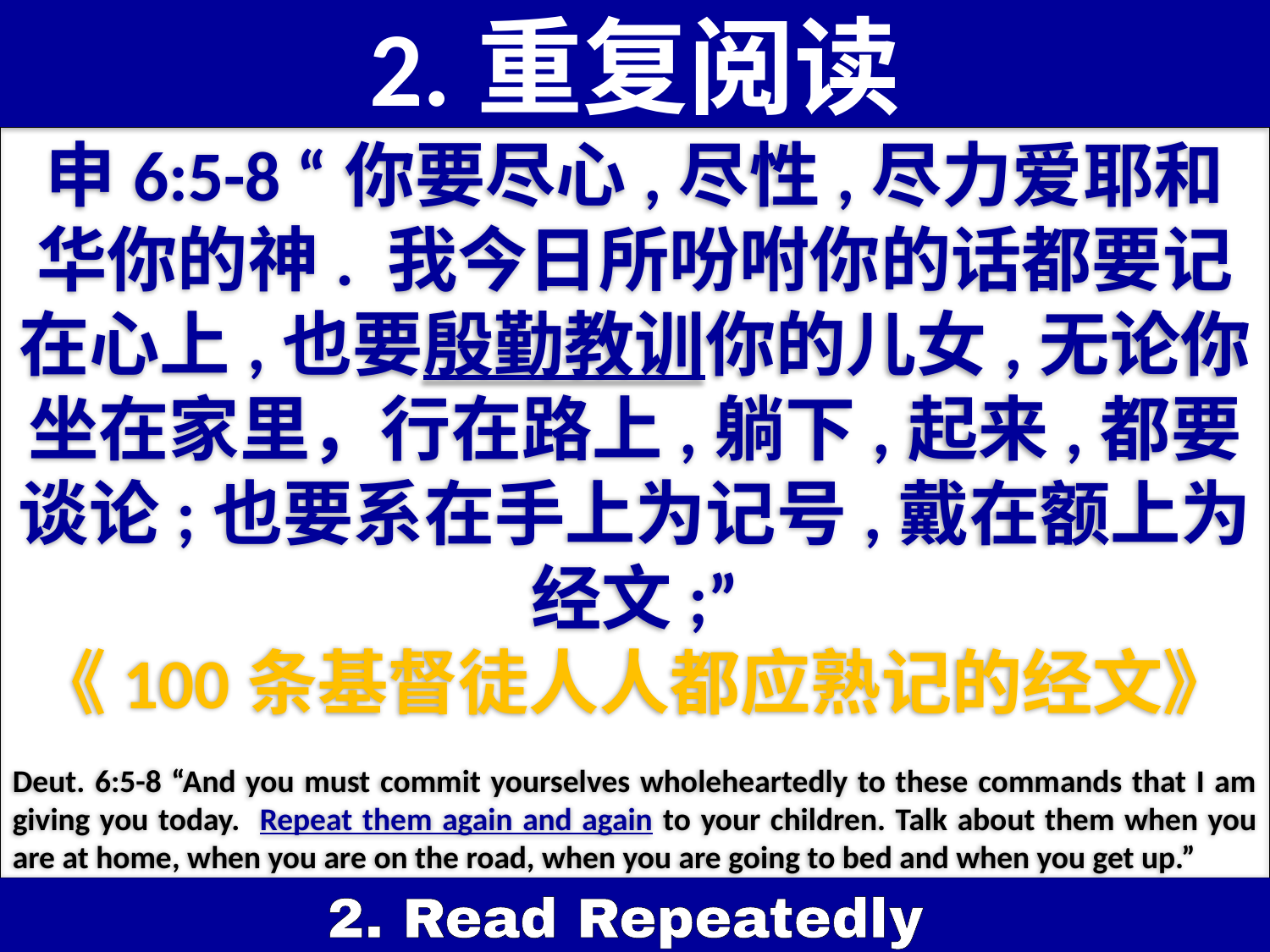

2.重复阅读
申6:5-8 “你要尽心,尽性,尽力爱耶和华你的神. 我今日所吩咐你的话都要记在心上,也要殷勤教训你的儿女,无论你坐在家里，行在路上,躺下,起来,都要谈论;也要系在手上为记号,戴在额上为经文;”
《100条基督徒人人都应熟记的经文》

Deut. 6:5-8 “And you must commit yourselves wholeheartedly to these commands that I am giving you today.  Repeat them again and again to your children. Talk about them when you are at home, when you are on the road, when you are going to bed and when you get up.”
2. Read Repeatedly